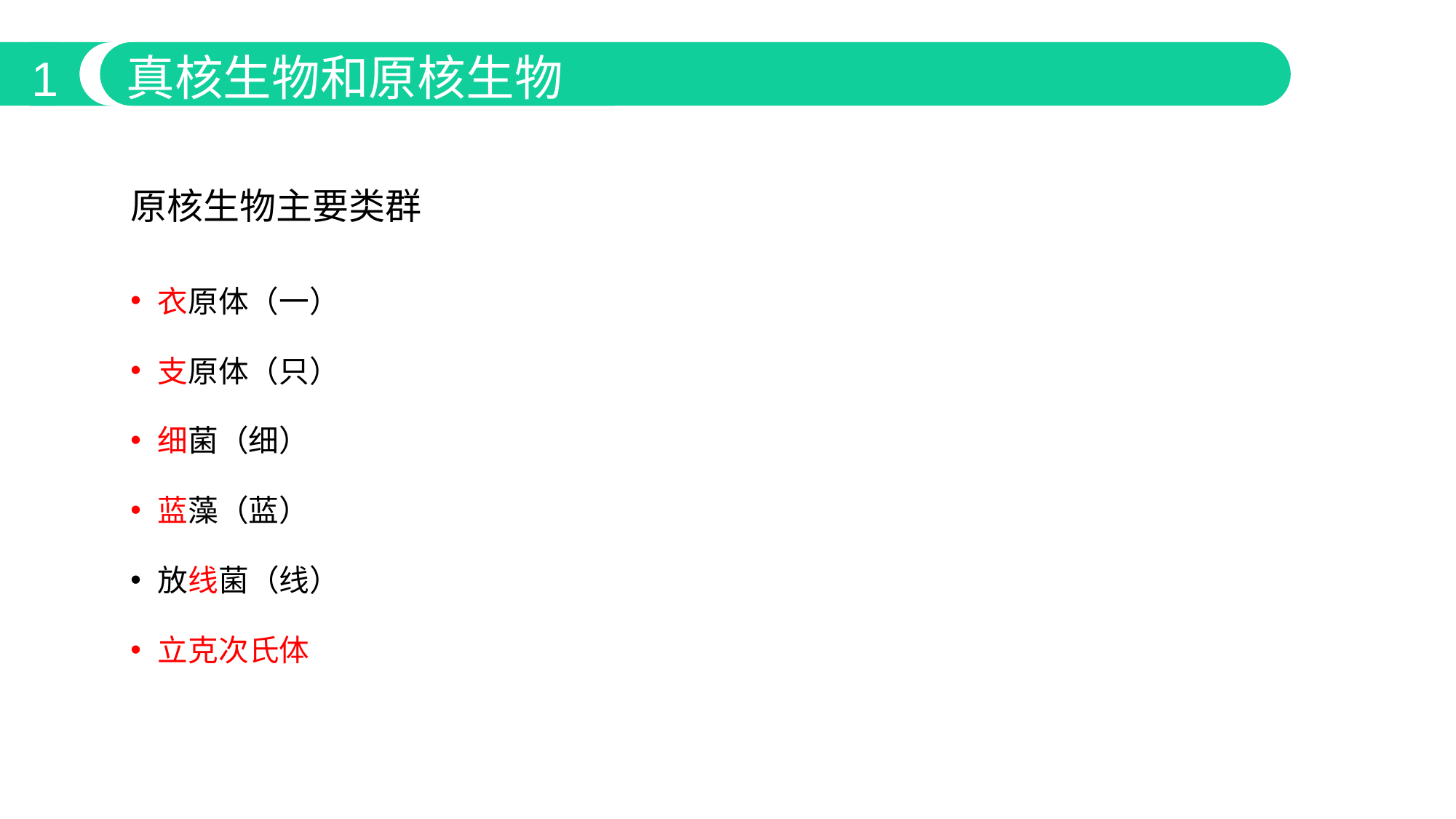

1
真核生物和原核生物
原核生物主要类群
衣原体（一）
支原体（只）
细菌（细）
蓝藻（蓝）
放线菌（线）
立克次氏体